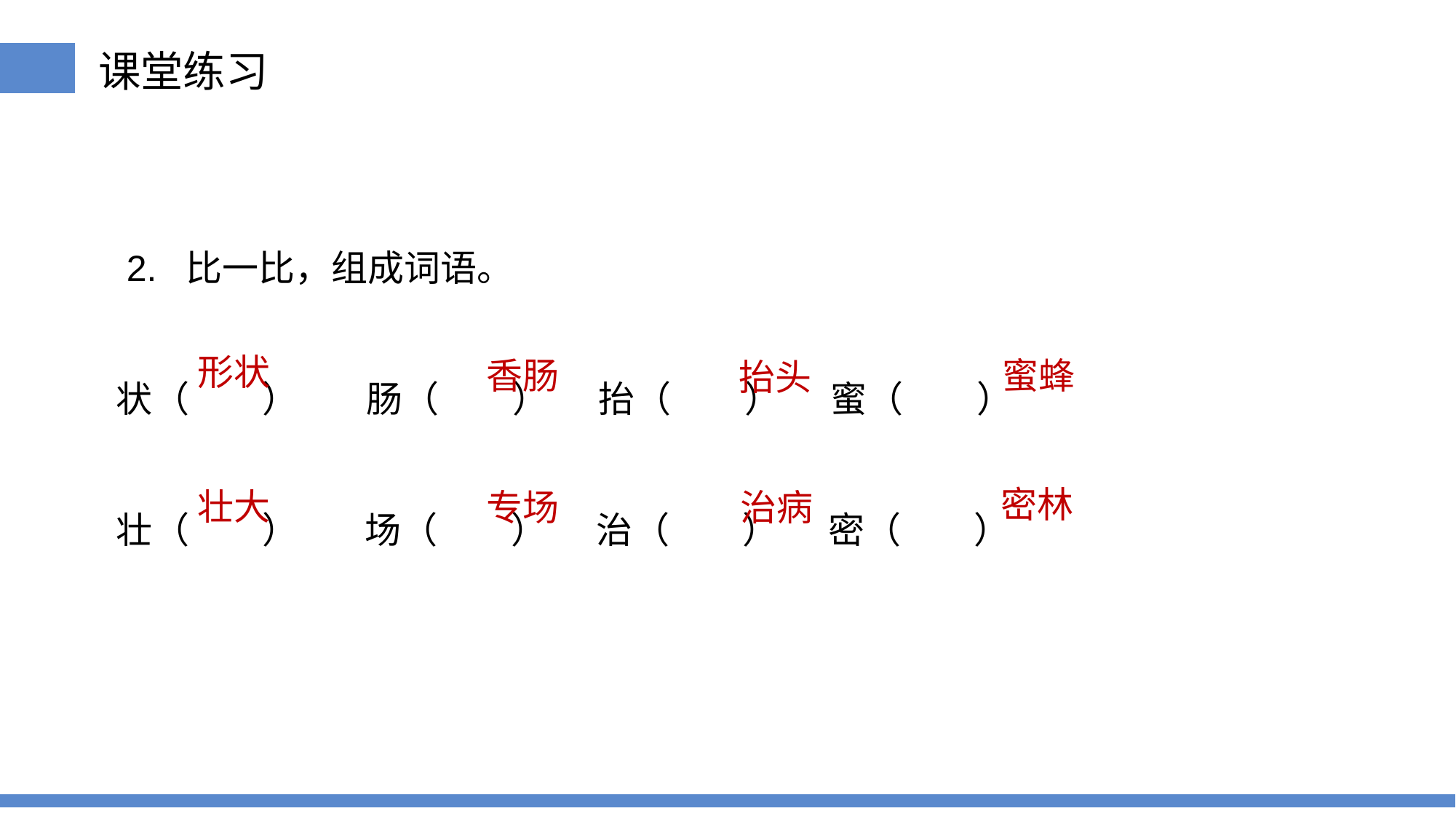

课堂练习
 2.  比一比，组成词语。
状（         ）       肠（         ）      抬（         ）      蜜（         ）
壮（         ）        场（         ）      治（         ）      密（         ）
形状
蜜蜂
香肠
抬头
密林
壮大
治病
专场